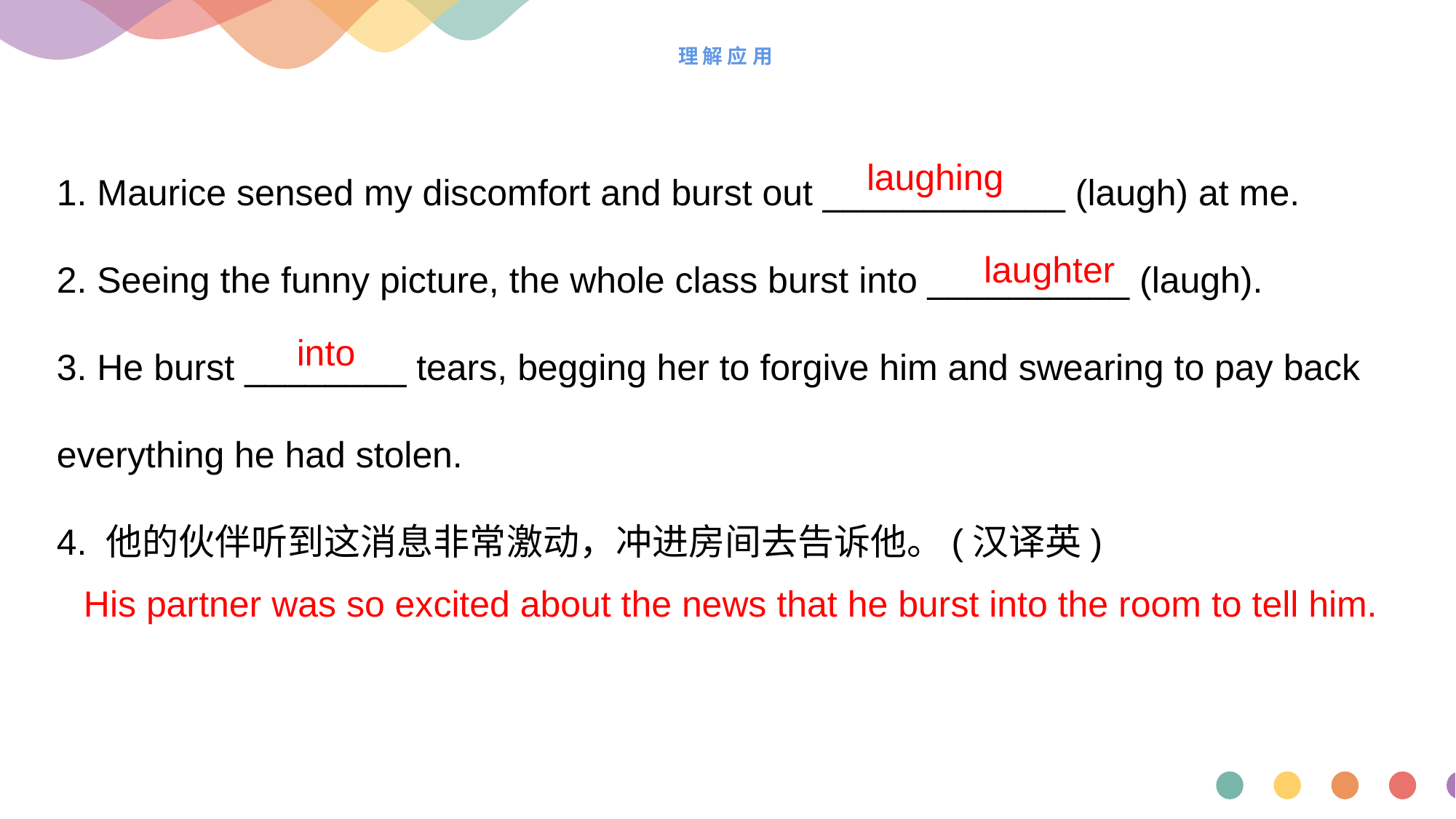

# 理解应用
1. Maurice sensed my discomfort and burst out ____________ (laugh) at me.
2. Seeing the funny picture, the whole class burst into __________ (laugh).
3. He burst ________ tears, begging her to forgive him and swearing to pay back everything he had stolen.
4. 他的伙伴听到这消息非常激动，冲进房间去告诉他。(汉译英)

 laughing
 laughter
  into
His partner was so excited about the news that he burst into the room to tell him.